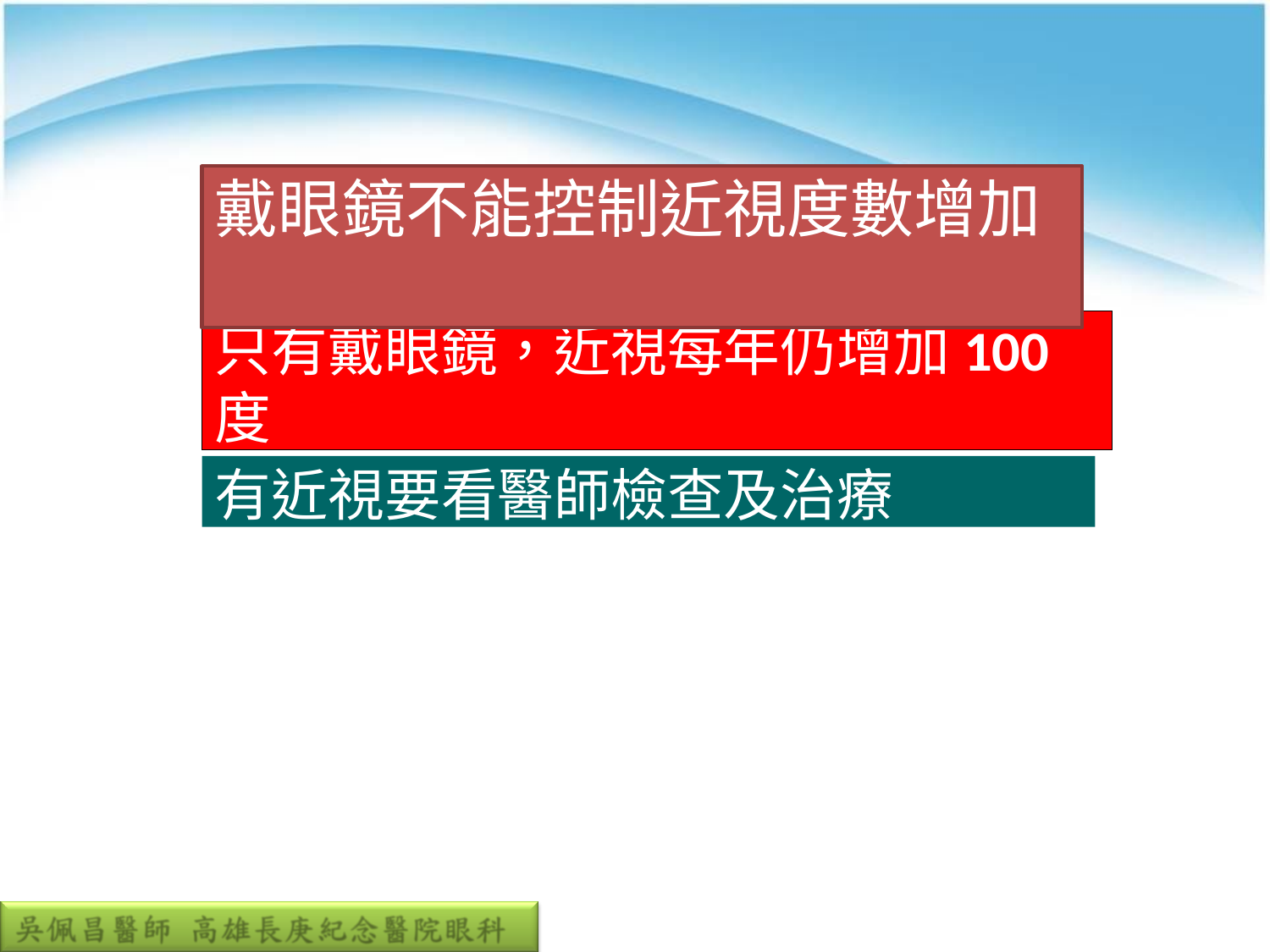

# 戴眼鏡不能控制近視度數增加
只有戴眼鏡，近視每年仍增加100度
有近視要看醫師檢查及治療